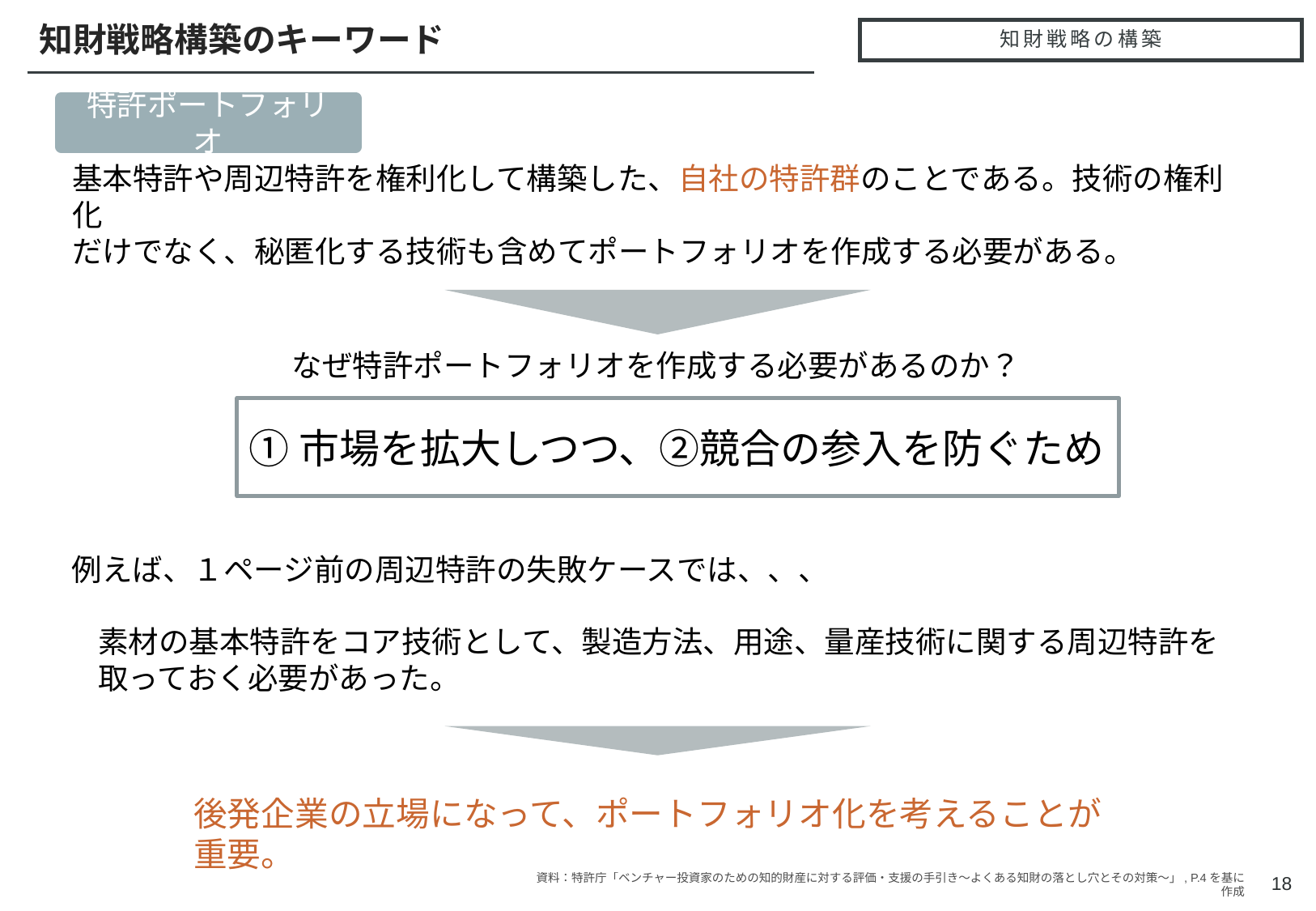

知財戦略構築のキーワード
# 知財戦略の構築
特許ポートフォリオ
基本特許や周辺特許を権利化して構築した、自社の特許群のことである。技術の権利化
だけでなく、秘匿化する技術も含めてポートフォリオを作成する必要がある。

なぜ特許ポートフォリオを作成する必要があるのか？
①市場を拡大しつつ、②競合の参入を防ぐため

例えば、１ページ前の周辺特許の失敗ケースでは、、、
素材の基本特許をコア技術として、製造方法、用途、量産技術に関する周辺特許を取っておく必要があった。

後発企業の立場になって、ポートフォリオ化を考えることが重要。
18
資料：特許庁「ベンチャー投資家のための知的財産に対する評価・支援の手引き～よくある知財の落とし穴とその対策～」, P.4を基に作成